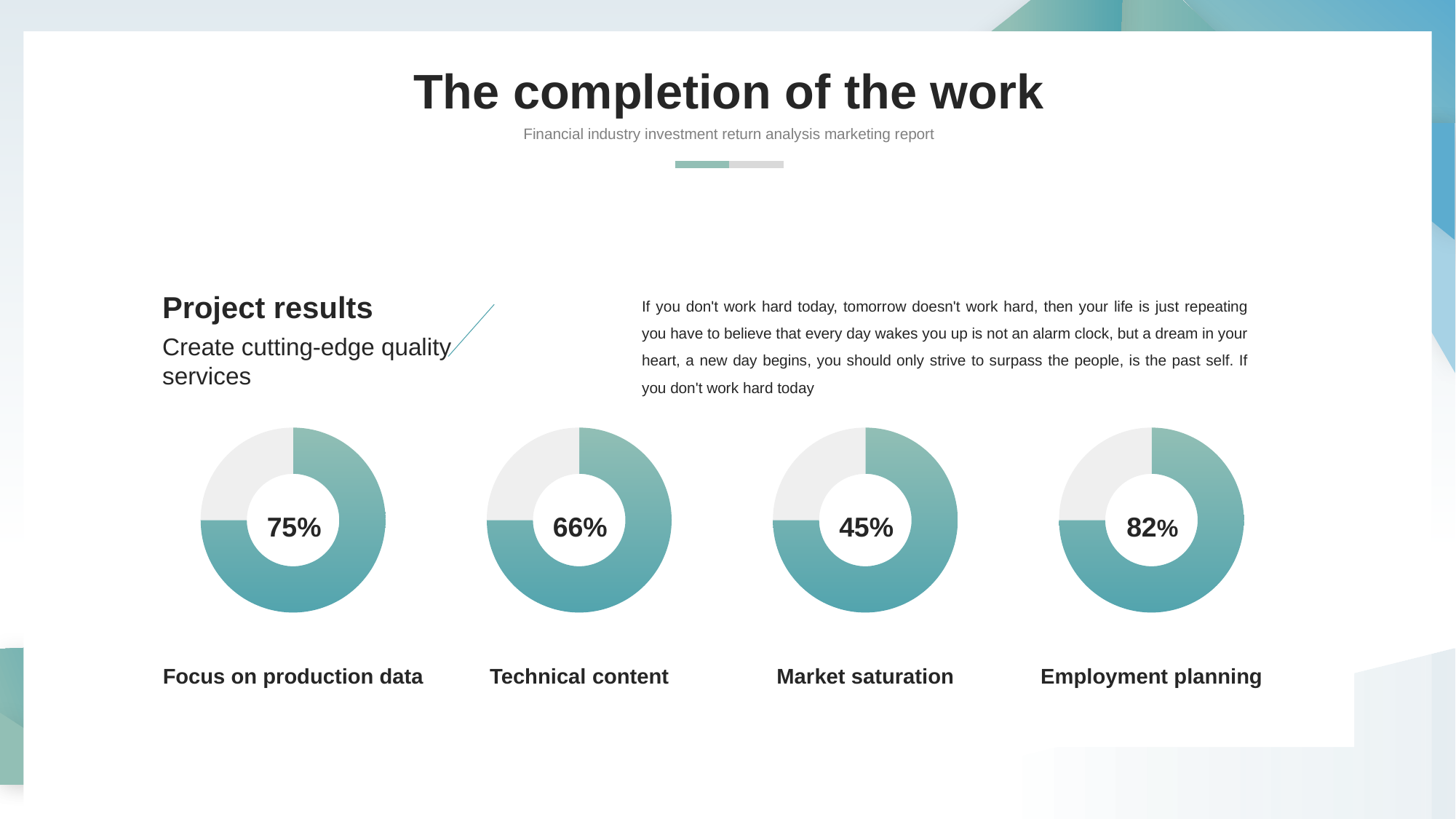

The completion of the work
Financial industry investment return analysis marketing report
If you don't work hard today, tomorrow doesn't work hard, then your life is just repeating you have to believe that every day wakes you up is not an alarm clock, but a dream in your heart, a new day begins, you should only strive to surpass the people, is the past self. If you don't work hard today
Project results
Create cutting-edge quality services

### Chart

| Category | 百分比 |
|---|---|
|  | 75.0 |
|  | 25.0 |
75%
Focus on production data

### Chart

| Category | 百分比 |
|---|---|
|  | 75.0 |
|  | 25.0 |
66%
Technical content

### Chart

| Category | 百分比 |
|---|---|
|  | 75.0 |
|  | 25.0 |
45%
Market saturation

### Chart

| Category | 百分比 |
|---|---|
|  | 75.0 |
|  | 25.0 |
82%
Employment planning